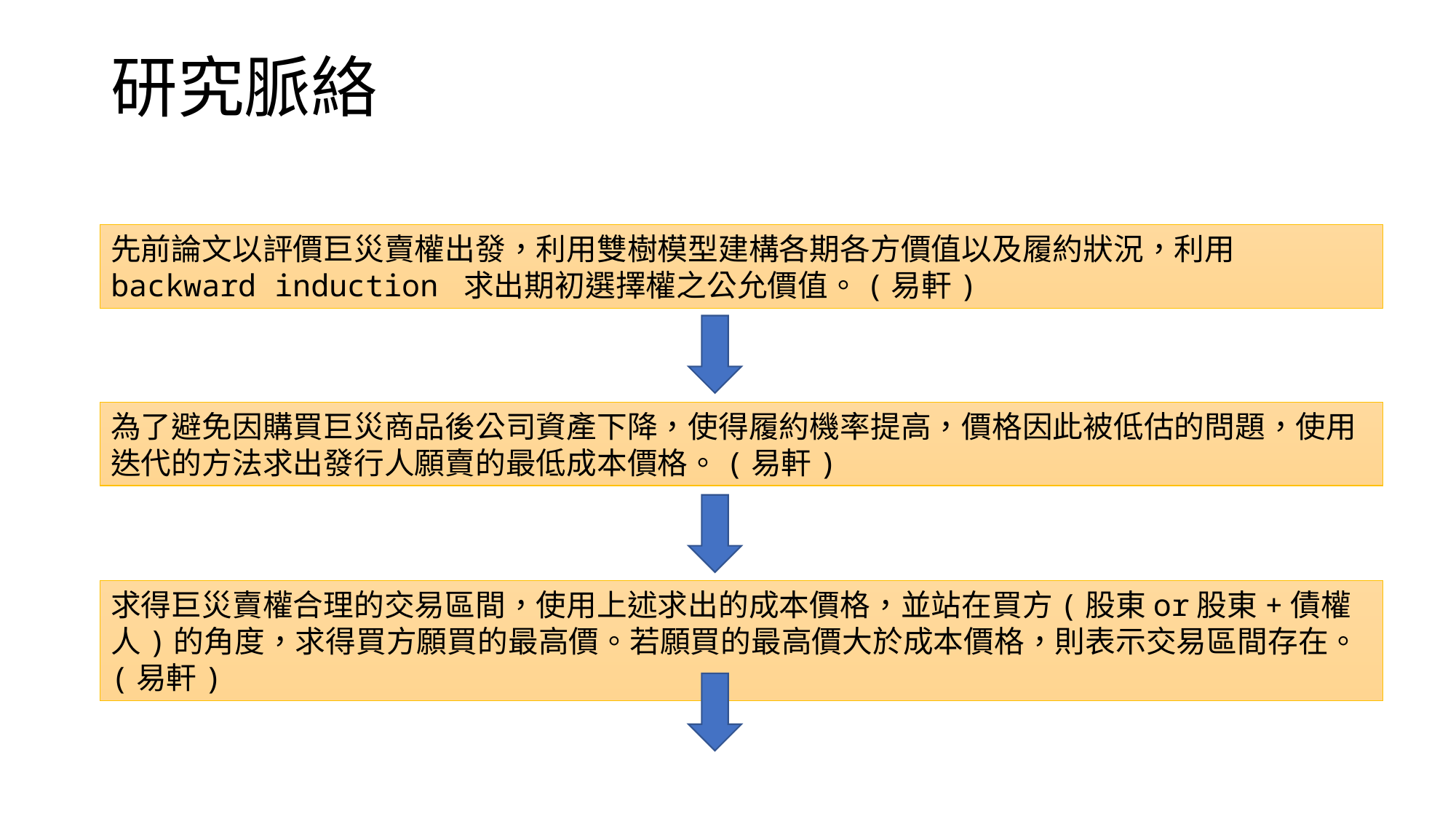

# 研究脈絡
先前論文以評價巨災賣權出發，利用雙樹模型建構各期各方價值以及履約狀況，利用backward induction 求出期初選擇權之公允價值。(易軒)

為了避免因購買巨災商品後公司資產下降，使得履約機率提高，價格因此被低估的問題，使用迭代的方法求出發行人願賣的最低成本價格。(易軒)

求得巨災賣權合理的交易區間，使用上述求出的成本價格，並站在買方(股東or股東+債權人)的角度，求得買方願買的最高價。若願買的最高價大於成本價格，則表示交易區間存在。(易軒)